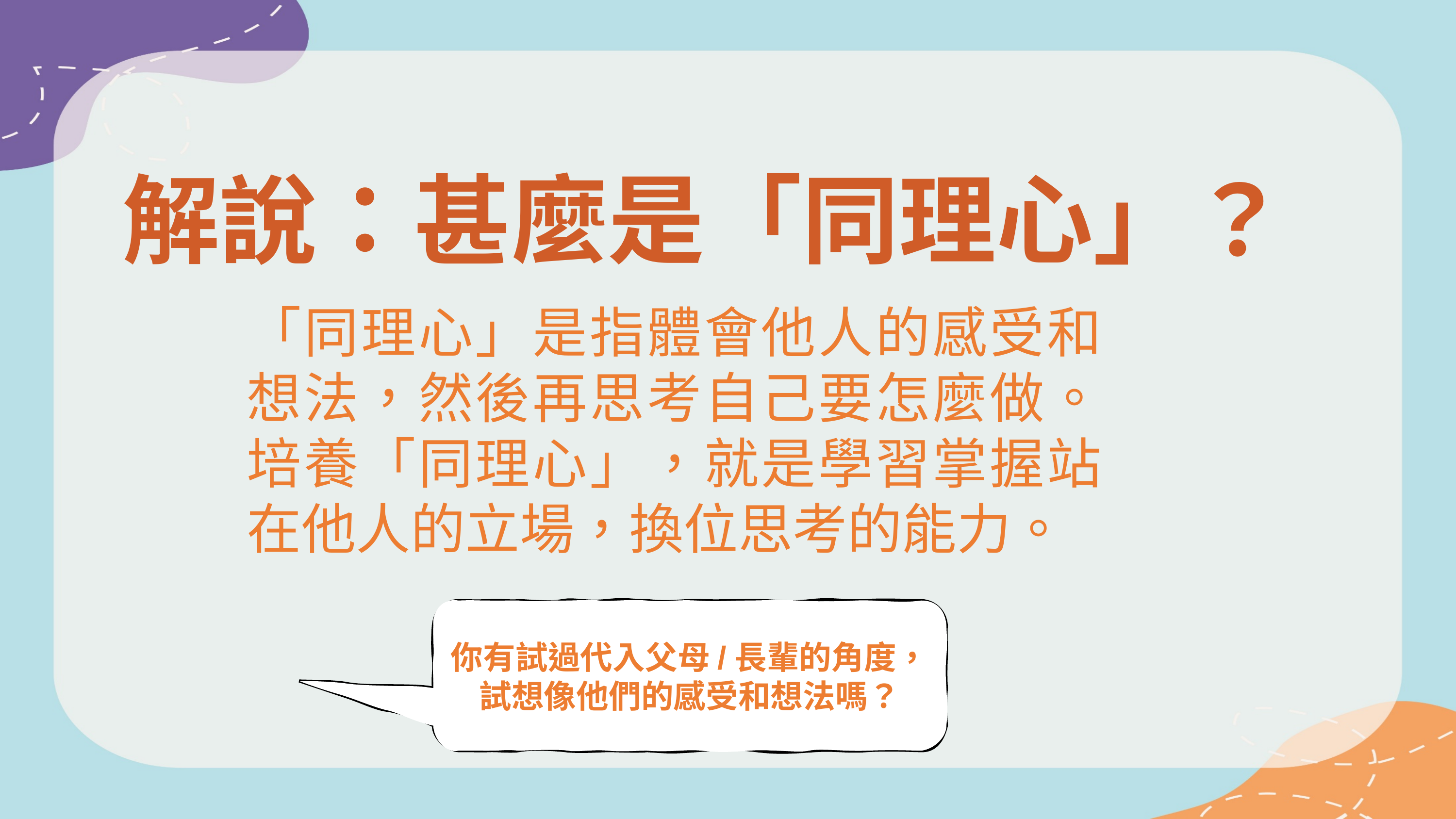

解說：甚麼是「同理心」？

「同理心」是指體會他人的感受和想法，然後再思考自己要怎麼做。培養「同理心」，就是學習掌握站在他人的立場，換位思考的能力。
你有試過代入父母/長輩的角度，試想像他們的感受和想法嗎？